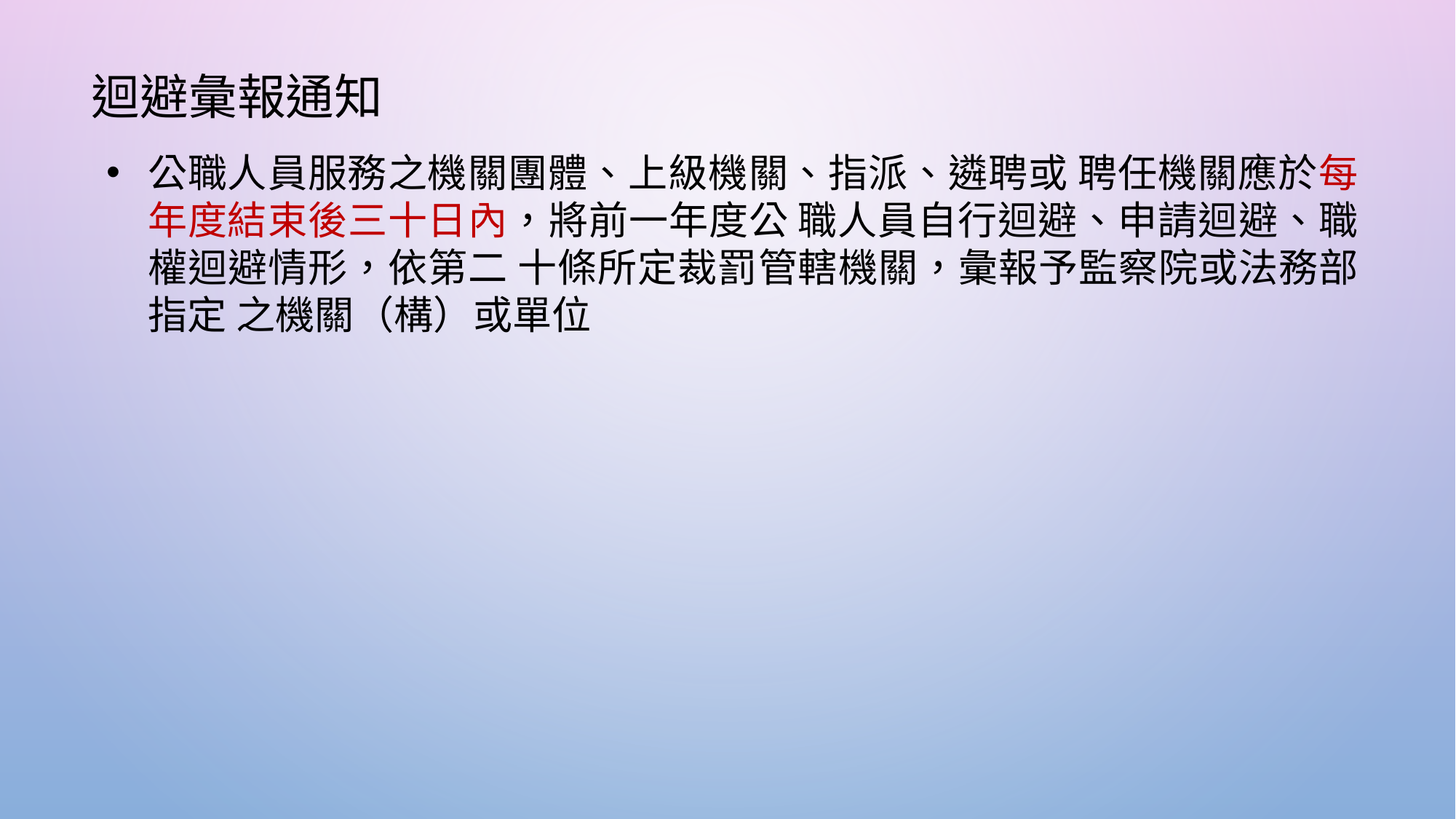

# 迴避彙報通知
公職人員服務之機關團體、上級機關、指派、遴聘或 聘任機關應於每年度結束後三十日內，將前一年度公 職人員自行迴避、申請迴避、職權迴避情形，依第二 十條所定裁罰管轄機關，彙報予監察院或法務部指定 之機關（構）或單位